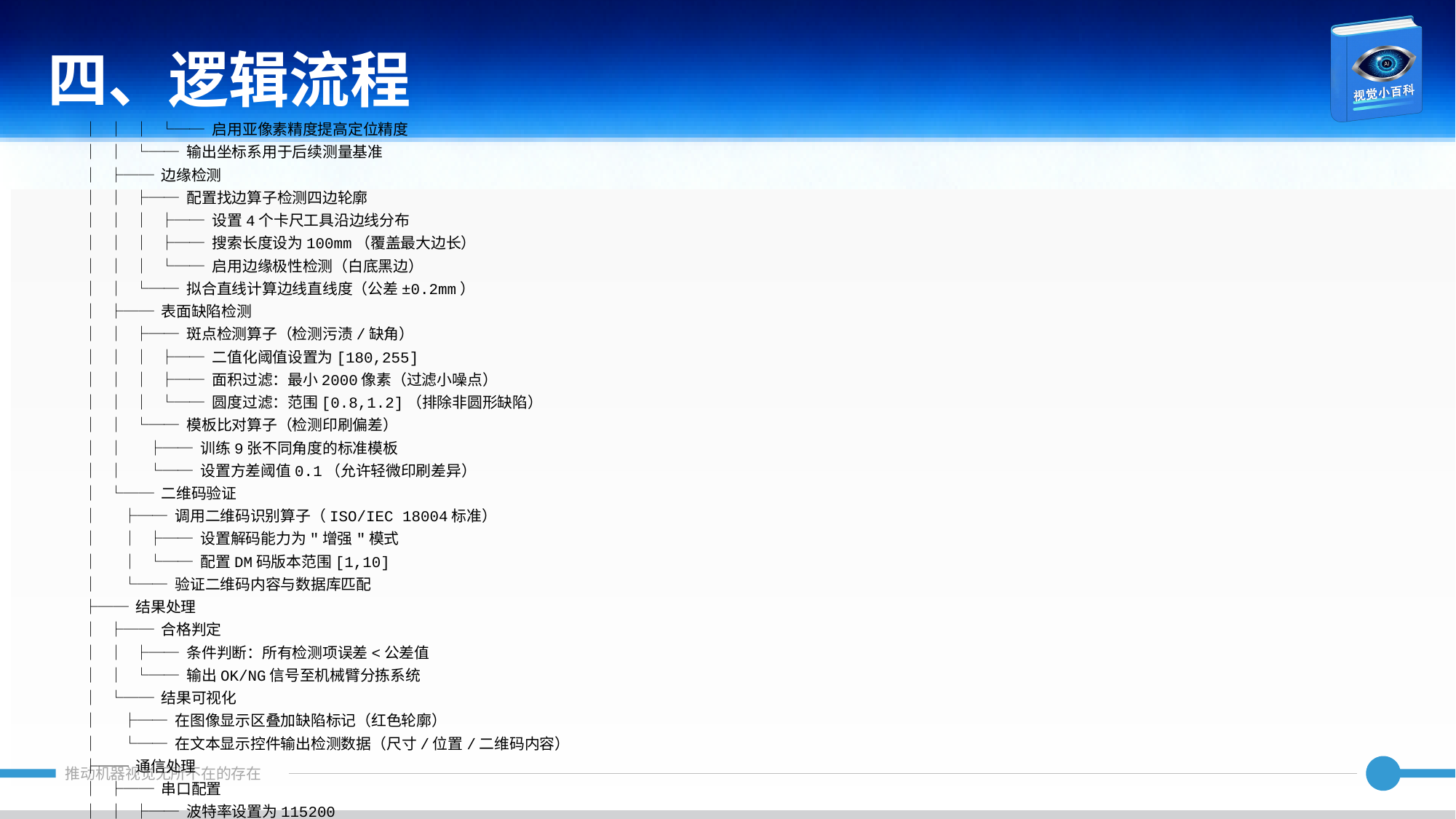

四、逻辑流程

│   │   │   └── 启用亚像素精度提高定位精度
│   │   └── 输出坐标系用于后续测量基准
│   ├── 边缘检测
│   │   ├── 配置找边算子检测四边轮廓
│   │   │   ├── 设置4个卡尺工具沿边线分布
│   │   │   ├── 搜索长度设为100mm（覆盖最大边长）
│   │   │   └── 启用边缘极性检测（白底黑边）
│   │   └── 拟合直线计算边线直线度（公差±0.2mm）
│   ├── 表面缺陷检测
│   │   ├── 斑点检测算子（检测污渍/缺角）
│   │   │   ├── 二值化阈值设置为[180,255]
│   │   │   ├── 面积过滤：最小2000像素（过滤小噪点）
│   │   │   └── 圆度过滤：范围[0.8,1.2]（排除非圆形缺陷）
│   │   └── 模板比对算子（检测印刷偏差）
│   │       ├── 训练9张不同角度的标准模板
│   │       └── 设置方差阈值0.1（允许轻微印刷差异）
│   └── 二维码验证
│       ├── 调用二维码识别算子（ISO/IEC 18004标准）
│       │   ├── 设置解码能力为"增强"模式
│       │   └── 配置DM码版本范围[1,10]
│       └── 验证二维码内容与数据库匹配
├── 结果处理
│   ├── 合格判定
│   │   ├── 条件判断：所有检测项误差<公差值
│   │   └── 输出OK/NG信号至机械臂分拣系统
│   └── 结果可视化
│       ├── 在图像显示区叠加缺陷标记（红色轮廓）
│       └── 在文本显示控件输出检测数据（尺寸/位置/二维码内容）
├── 通信处理
│   ├── 串口配置
│   │   ├── 波特率设置为115200
│   │   └── 配置RS485协议与PLC通信
│   └── 报文发送
│       ├── 发送NG信号触发分拣气缸动作
│       └── 周期发送检测统计信息（每10秒一次）
└── 统计处理
    ├── 良率统计
    │   ├── 记录每批次（200件）的合格数量
    │   └── 计算CPK值（目标CPK≥1.33）
    └── 数据存储
        ├── 存储NG图像至指定路径（带时间戳）
        └── 导出检测数据为CSV文件（每小时一次）
10